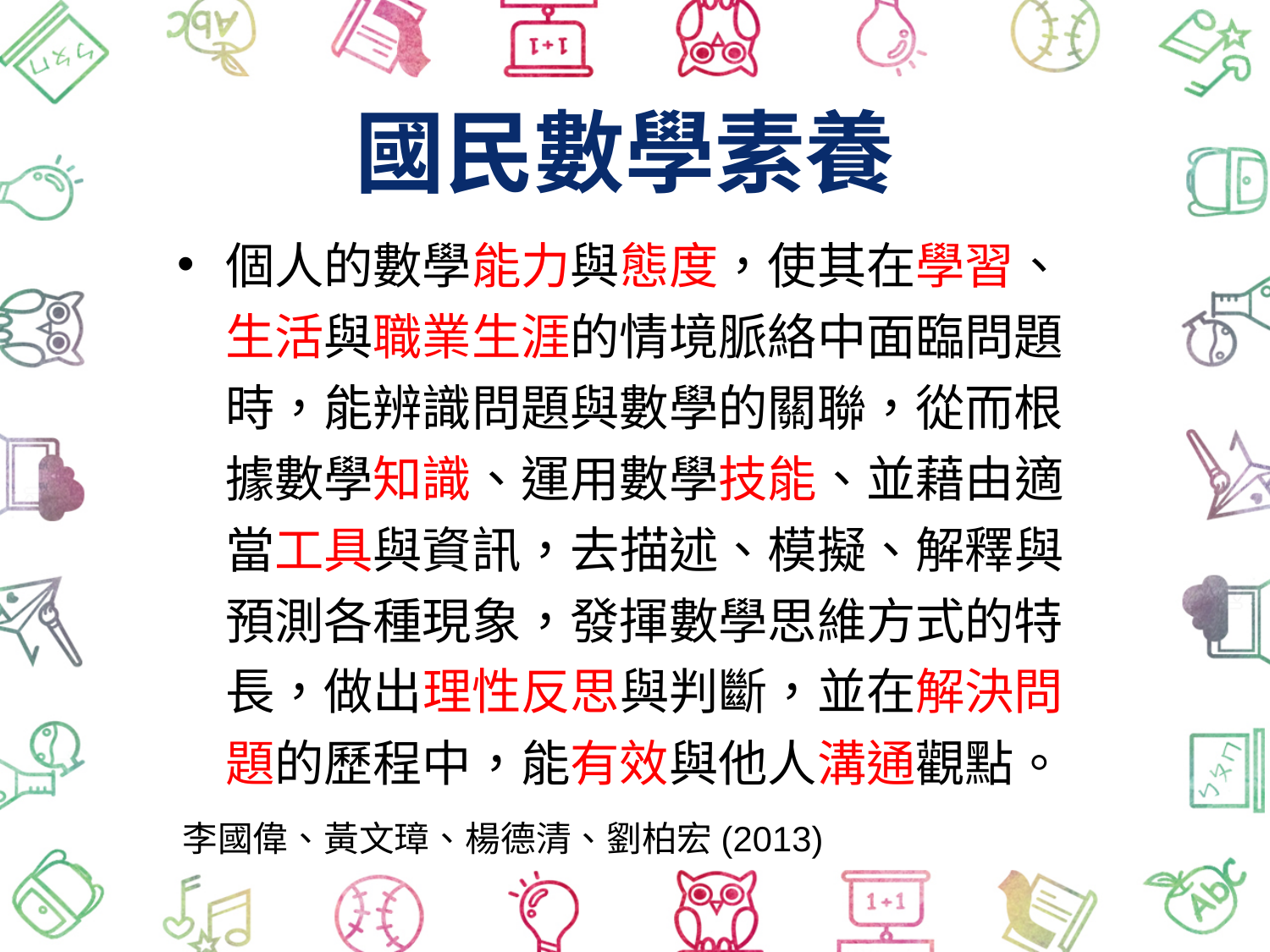

# 國民數學素養
個人的數學能力與態度，使其在學習、生活與職業生涯的情境脈絡中面臨問題時，能辨識問題與數學的關聯，從而根據數學知識、運用數學技能、並藉由適當工具與資訊，去描述、模擬、解釋與預測各種現象，發揮數學思維方式的特長，做出理性反思與判斷，並在解決問題的歷程中，能有效與他人溝通觀點。
李國偉、黃文璋、楊德清、劉柏宏(2013)